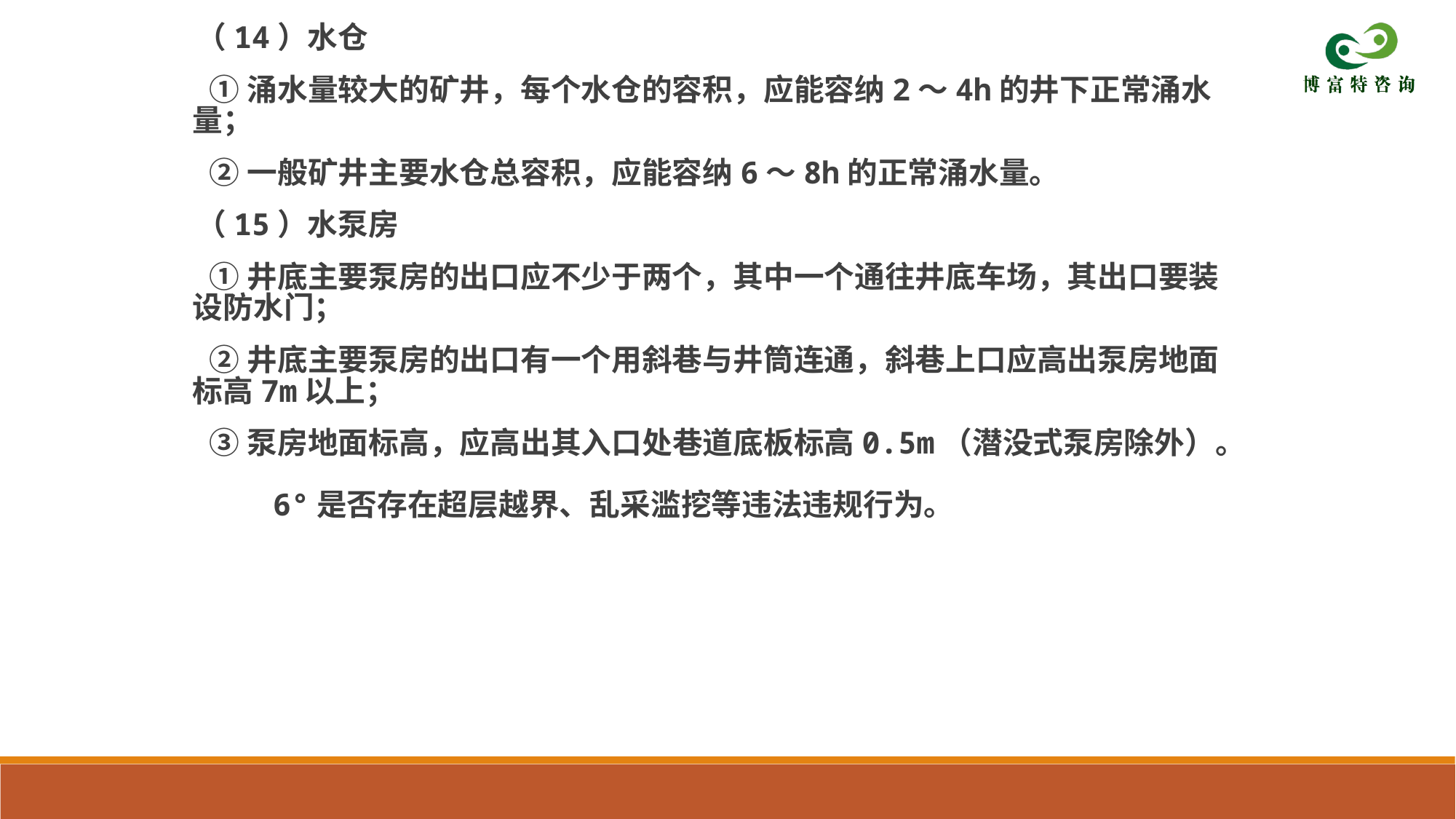

（14）水仓
    ①涌水量较大的矿井，每个水仓的容积，应能容纳2～4h的井下正常涌水量；
    ②一般矿井主要水仓总容积，应能容纳6～8h的正常涌水量。
 （15）水泵房
    ①井底主要泵房的出口应不少于两个，其中一个通往井底车场，其出口要装设防水门；
    ②井底主要泵房的出口有一个用斜巷与井筒连通，斜巷上口应高出泵房地面标高7m以上；
    ③泵房地面标高，应高出其入口处巷道底板标高0.5m（潜没式泵房除外）。
     6°是否存在超层越界、乱采滥挖等违法违规行为。